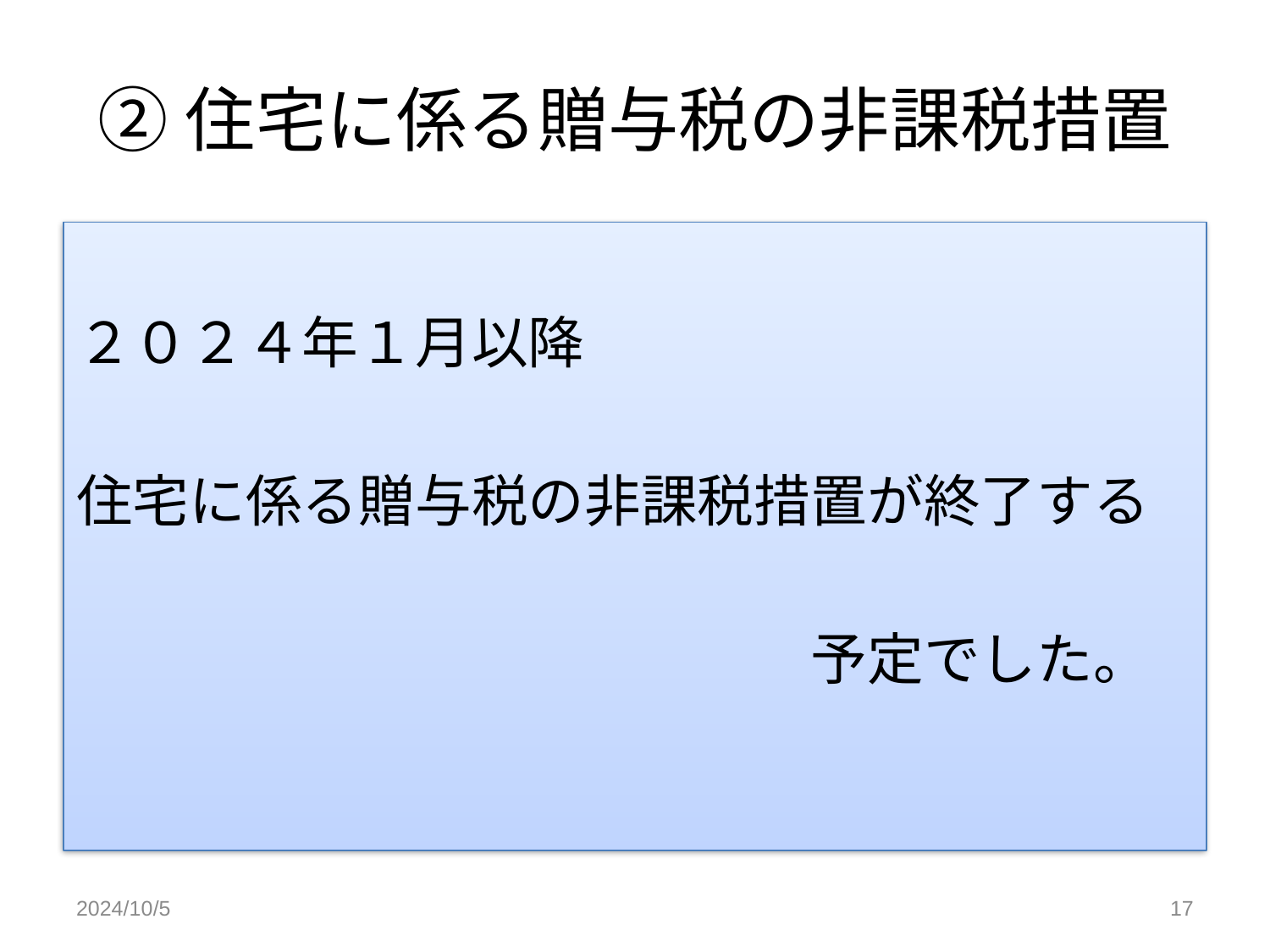

# ②住宅に係る贈与税の非課税措置

２０２４年１月以降

住宅に係る贈与税の非課税措置が終了する

　　　　　　　　　　　　　予定でした。

2024/10/5
17